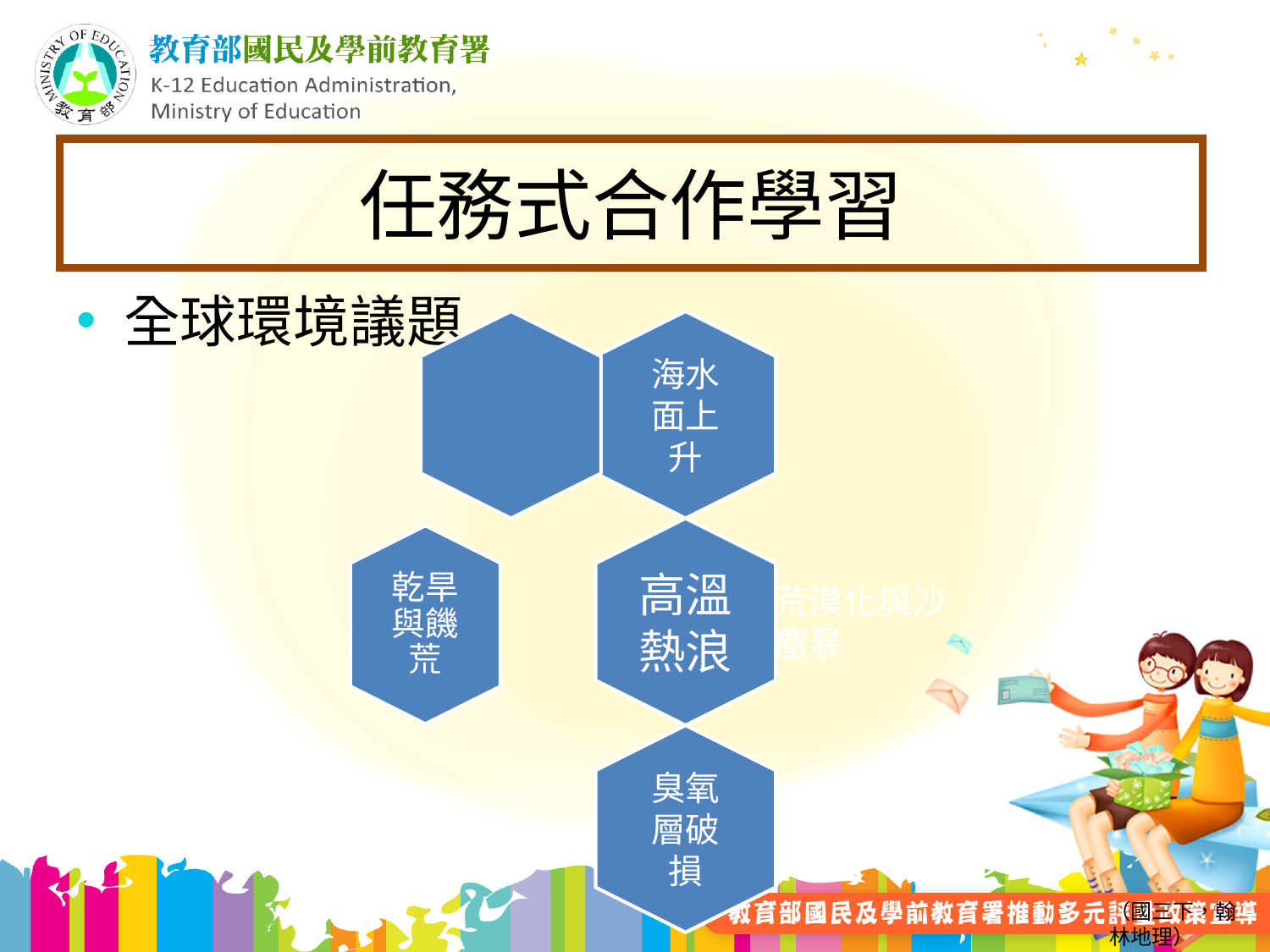

# 任務式合作學習
全球環境議題
海水面上升
高溫熱浪
荒漠化與沙
塵暴
臭氧層破損
熱帶雨林
消失

乾旱與饑荒
（國三下，翰林地理）